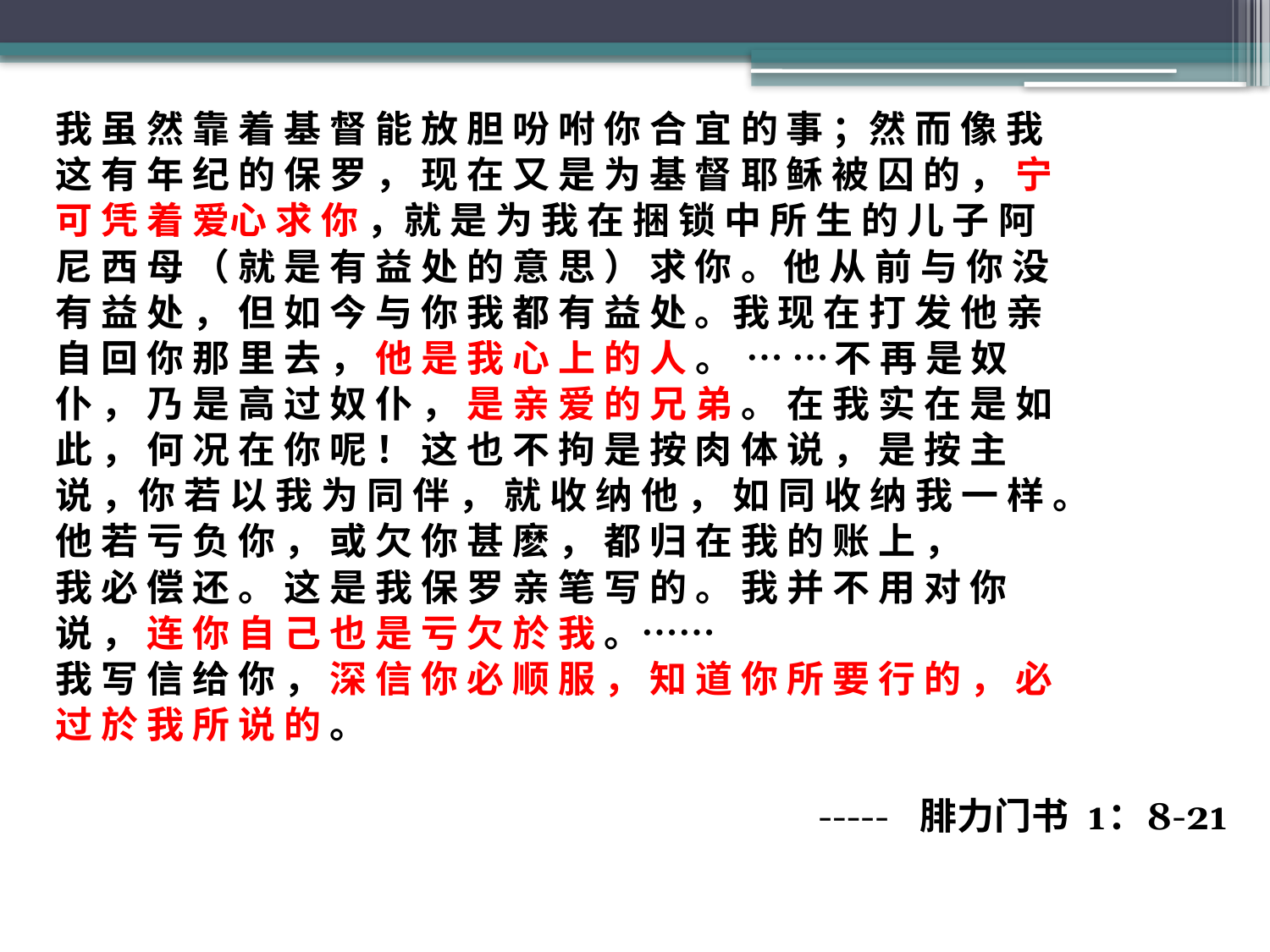

我 虽 然 靠 着 基 督 能 放 胆 吩 咐 你 合 宜 的 事 ；然 而 像 我
这 有 年 纪 的 保 罗 ， 现 在 又 是 为 基 督 耶 稣 被 囚 的 ， 宁
可 凭 着 爱心 求 你 ，就 是 为 我 在 捆 锁 中 所 生 的 儿 子 阿
尼 西 母 （ 就 是 有 益 处 的 意 思 ） 求 你 。 他 从 前 与 你 没
有 益 处 ， 但 如 今 与 你 我 都 有 益 处 。我 现 在 打 发 他 亲
自 回 你 那 里 去 ， 他 是 我 心 上 的 人 。  … … 不 再 是 奴
仆 ， 乃 是 高 过 奴 仆 ， 是 亲 爱 的 兄 弟 。 在 我 实 在 是 如
此 ， 何 况 在 你 呢 ！ 这 也 不 拘 是 按 肉 体 说 ， 是 按 主
说 ，你 若 以 我 为 同 伴 ， 就 收 纳 他 ， 如 同 收 纳 我 一 样 。
他 若 亏 负 你 ， 或 欠 你 甚 麽 ， 都 归 在 我 的 账 上 ，
我 必 偿 还 。 这 是 我 保 罗 亲 笔 写 的 。 我 并 不 用 对 你
说 ， 连 你 自 己 也 是 亏 欠 於 我 。……
我 写 信 给 你 ， 深 信 你 必 顺 服 ， 知 道 你 所 要 行 的 ， 必
过 於 我 所 说 的 。

-----   腓力门书  1：8-21